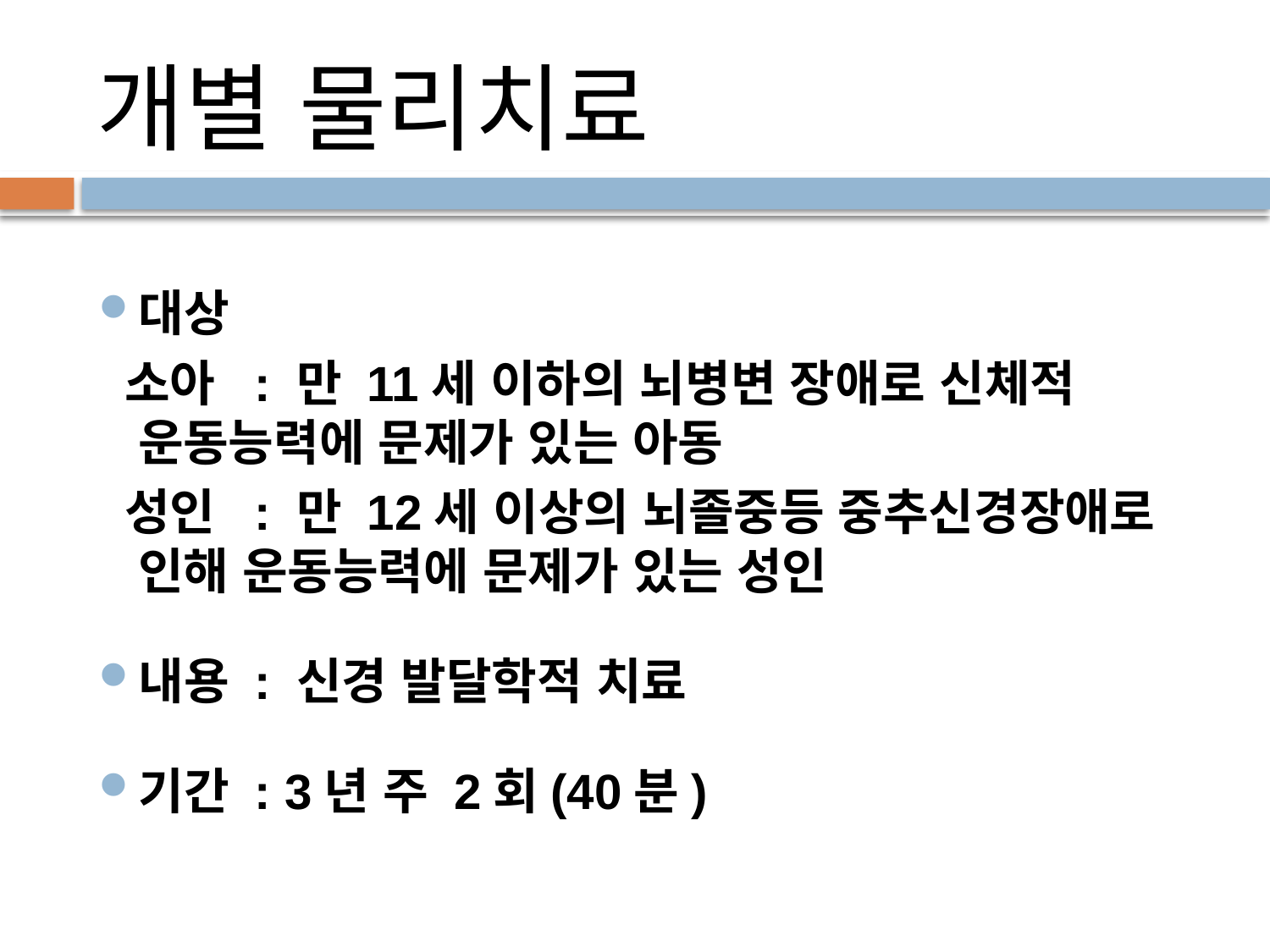

# 개별 물리치료
대상
 소아  : 만 11세 이하의 뇌병변 장애로 신체적 운동능력에 문제가 있는 아동
 성인  : 만 12세 이상의 뇌졸중등 중추신경장애로 인해 운동능력에 문제가 있는 성인

내용 : 신경 발달학적 치료

기간 : 3년 주 2회(40분)